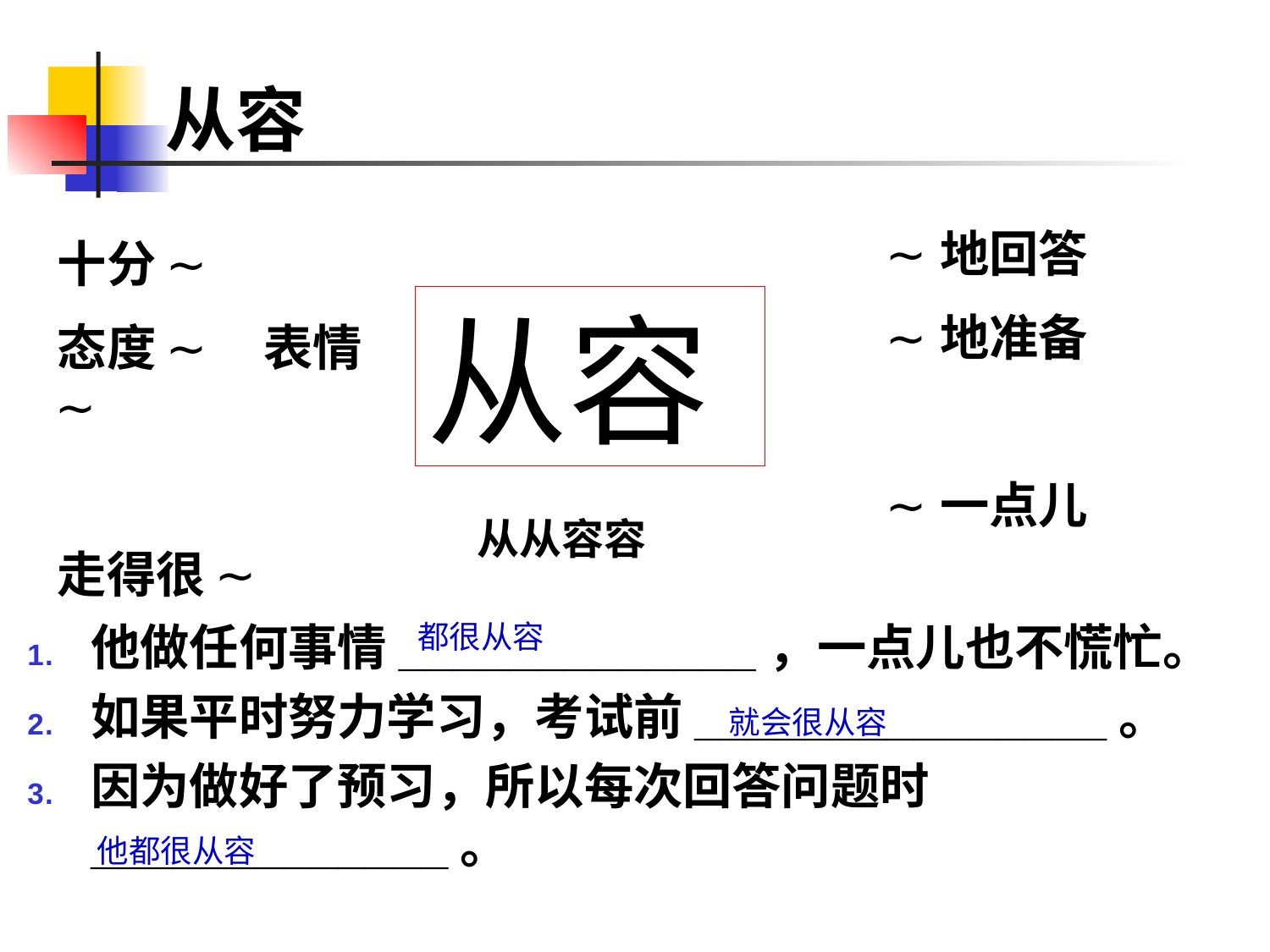

# 从容
~地回答
~地准备

~一点儿
十分~
态度~   表情~

走得很~
从容
从从容容
他做任何事情_____________，一点儿也不慌忙。
如果平时努力学习，考试前_______________。
因为做好了预习，所以每次回答问题时_____________。
都很从容
就会很从容
他都很从容